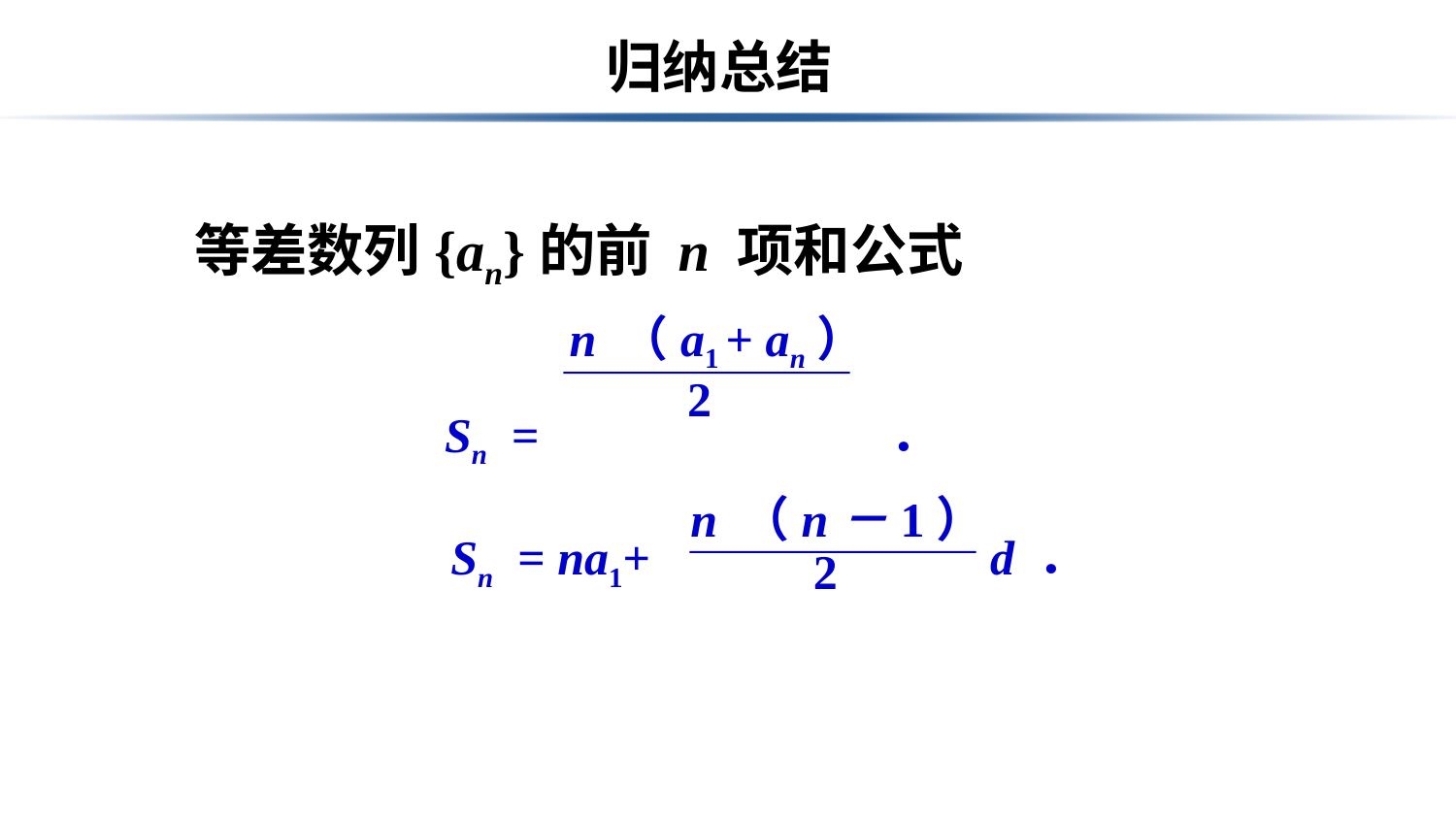

# 归纳总结
      等差数列{an}的前 n 项和公式
                           Sn  =                            ．
    n （a1 + an）
 2

                           Sn  = na1+                            d ．

   n （n－1）
 2